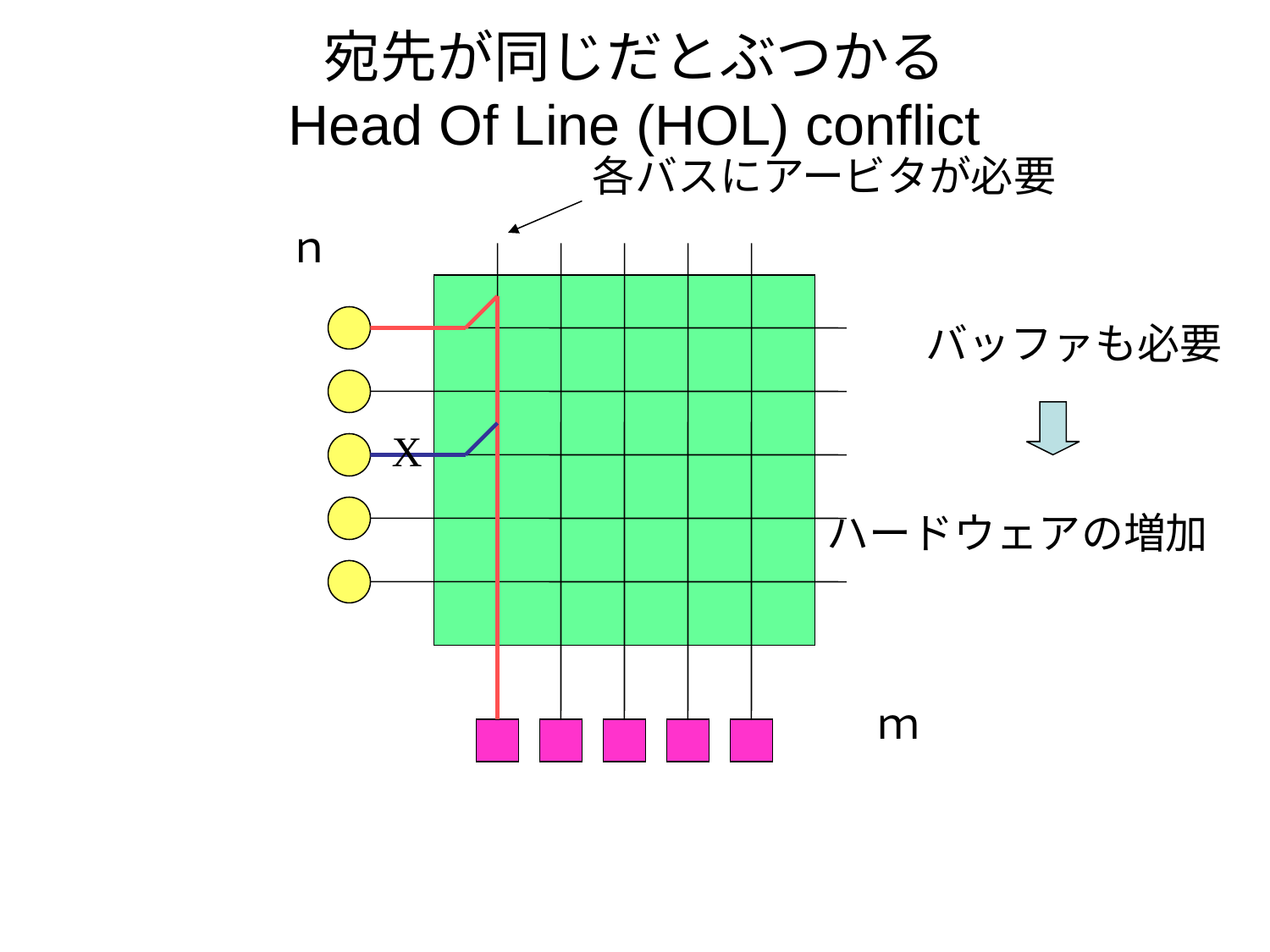

# 宛先が同じだとぶつかる Head Of Line (HOL) conflict
各バスにアービタが必要

ｎ

バッファも必要

ハードウェアの増加
X

ｍ